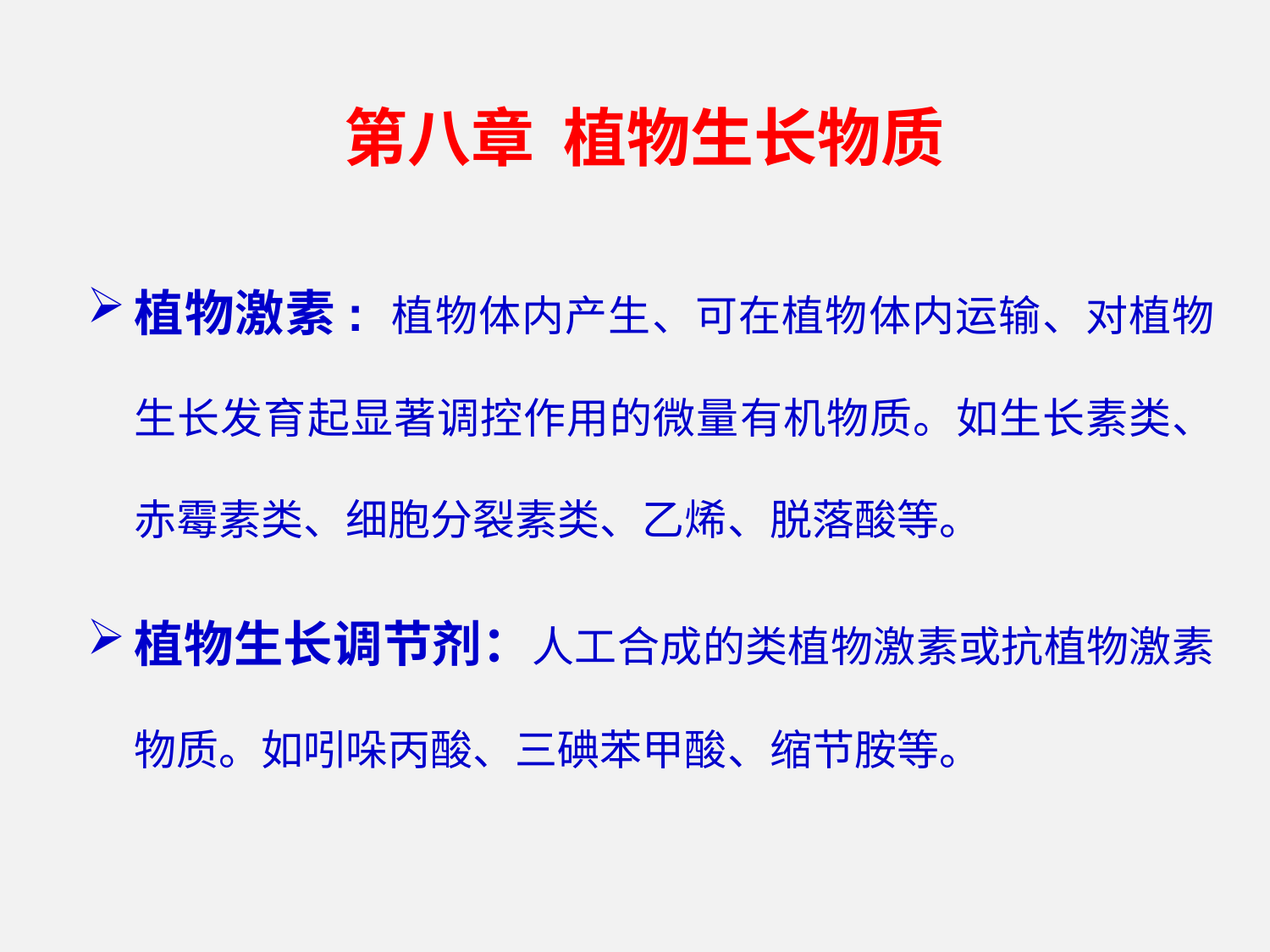

第八章  植物生长物质
植物激素: 植物体内产生、可在植物体内运输、对植物生长发育起显著调控作用的微量有机物质。如生长素类、赤霉素类、细胞分裂素类、乙烯、脱落酸等。
植物生长调节剂：人工合成的类植物激素或抗植物激素物质。如吲哚丙酸、三碘苯甲酸、缩节胺等。